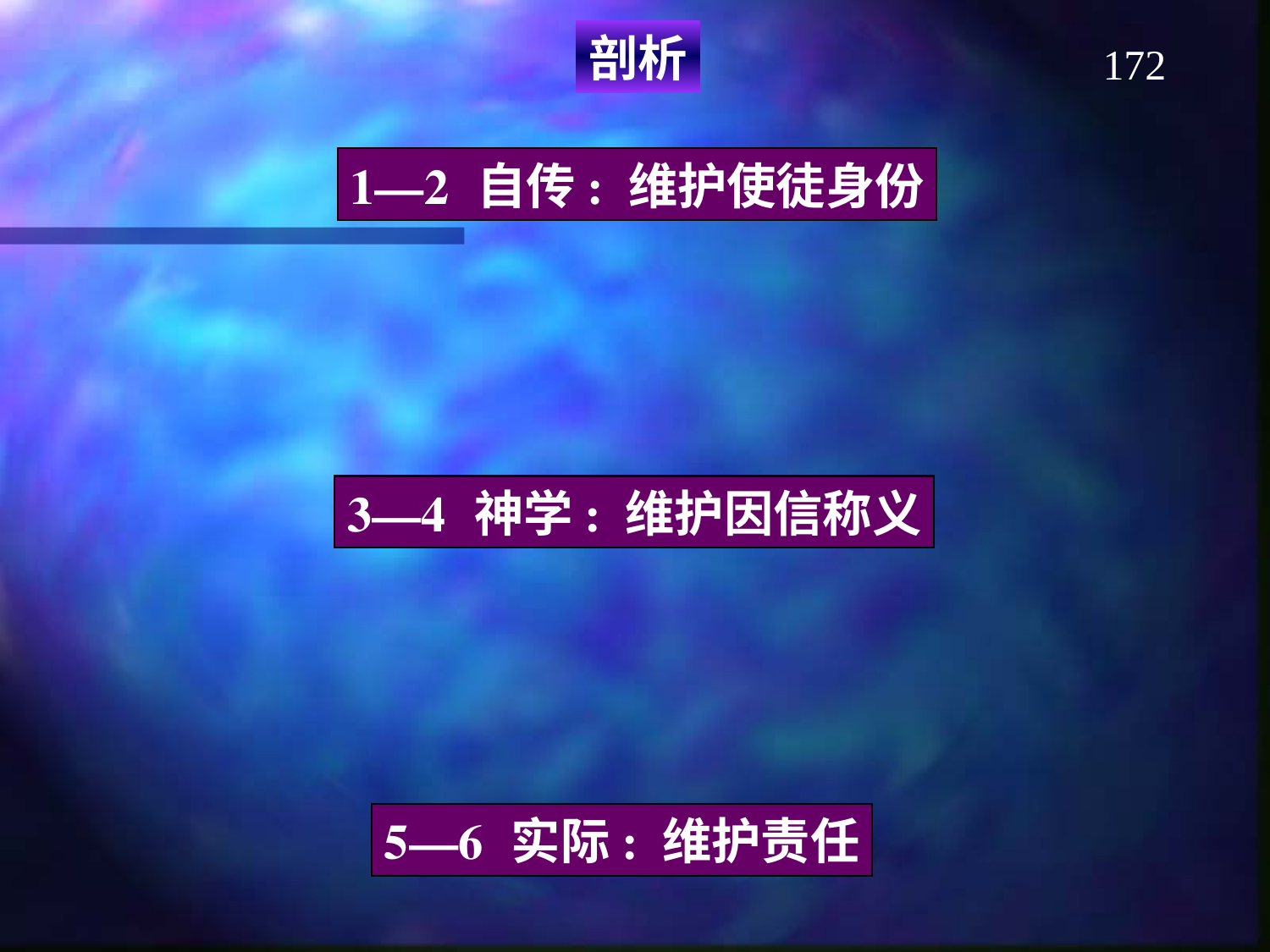

剖析
172
1—2	自传: 维护使徒身份
3—4	神学: 维护因信称义
5—6	实际: 维护责任